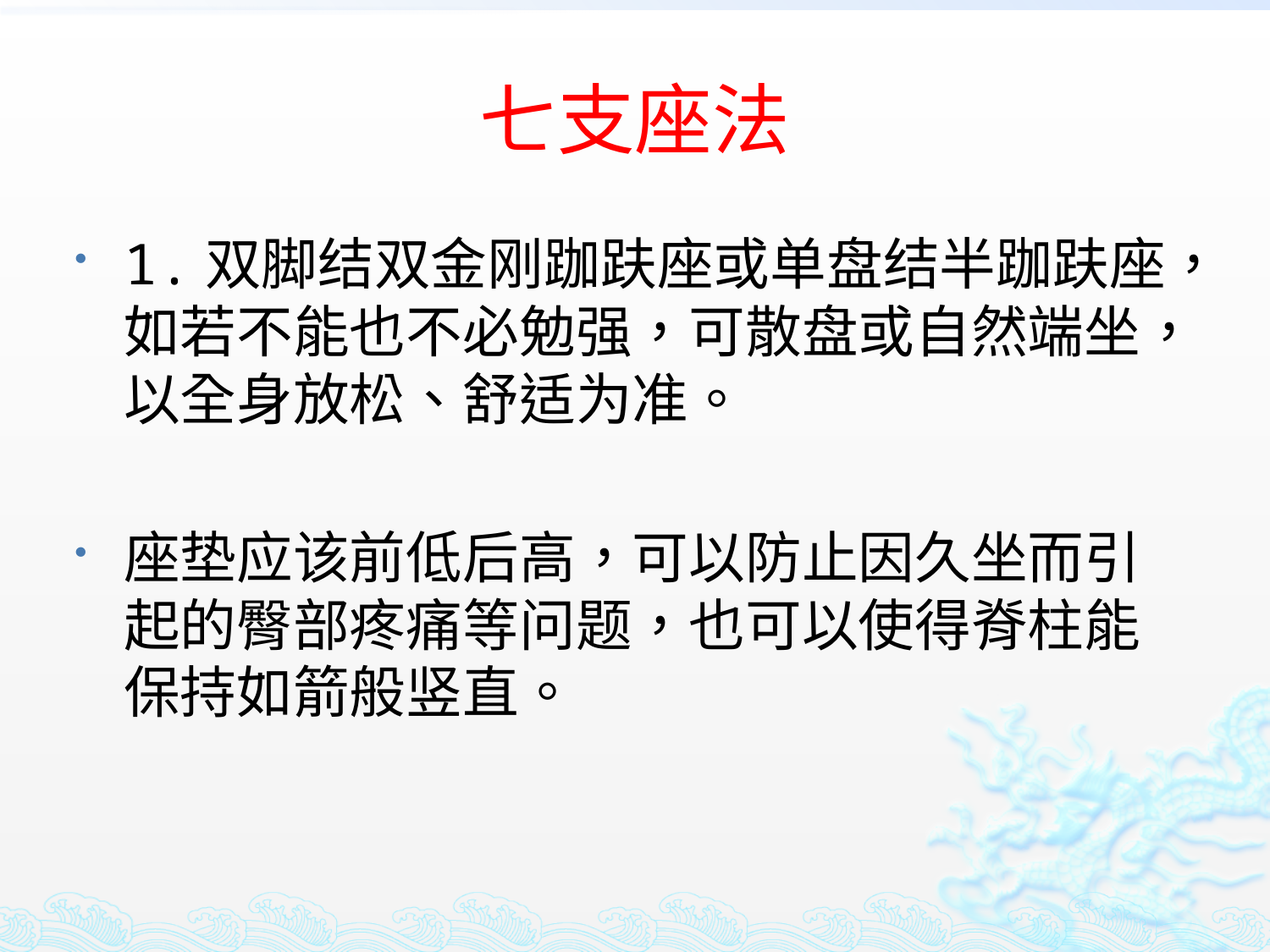

# 七支座法
1.双脚结双金刚跏趺座或单盘结半跏趺座，如若不能也不必勉强，可散盘或自然端坐，以全身放松、舒适为准。

座垫应该前低后高，可以防止因久坐而引起的臀部疼痛等问题，也可以使得脊柱能保持如箭般竖直。